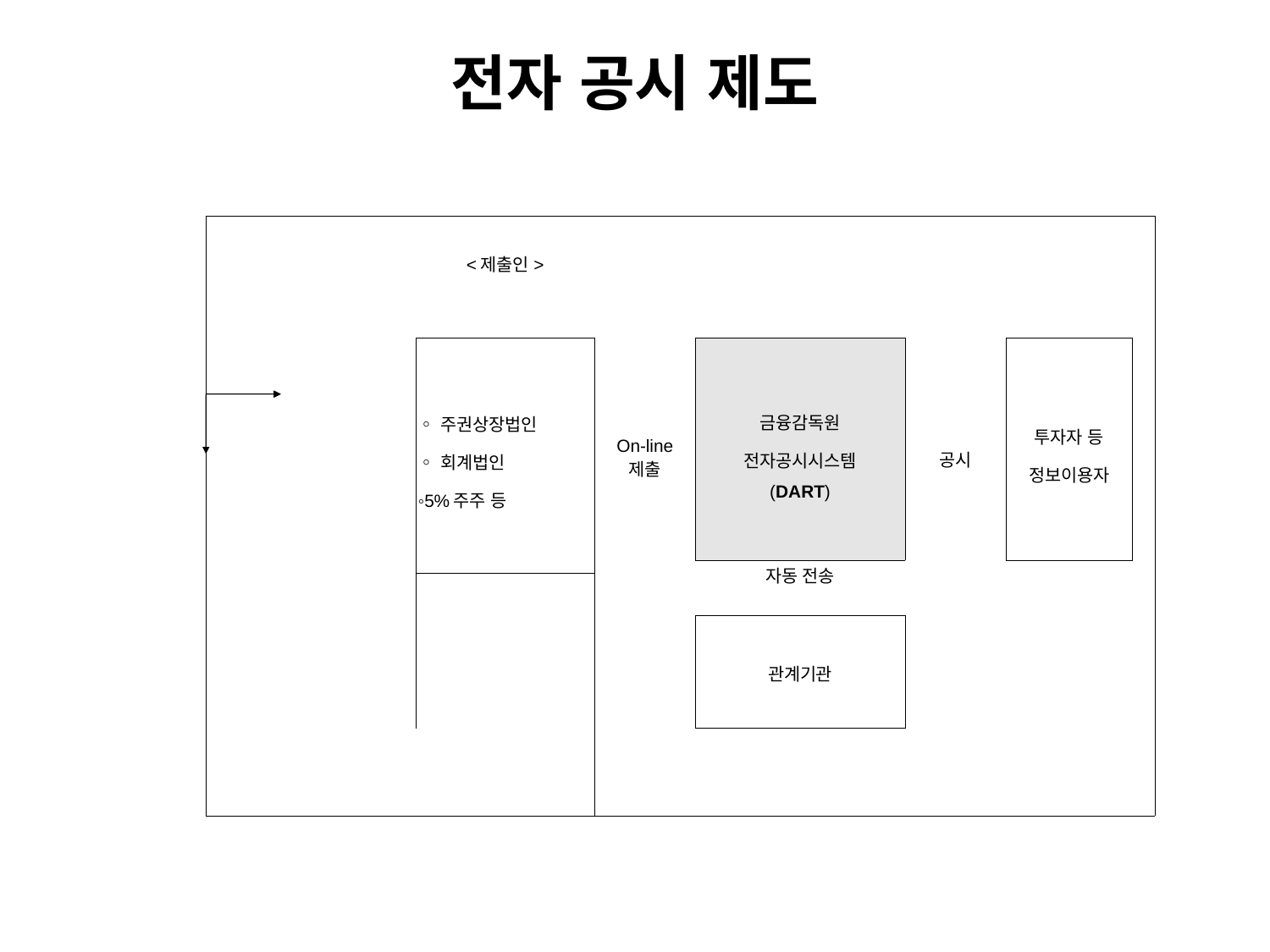

# 전자 공시 제도
|  | <제출인> |  |  |  |  |  |
| --- | --- | --- | --- | --- | --- | --- |
|  | ◦주권상장법인 ◦회계법인 ◦5%주주 등 | On-line 제출 | 금융감독원 전자공시시스템 (DART) | 공시 | 투자자 등 정보이용자 |  |
|  |  |  | 자동 전송 |  |  |  |
|  |  |  |  |  |  |  |
|  |  |  | 관계기관 |  |  |  |
|  |  |  |  |  |  |  |